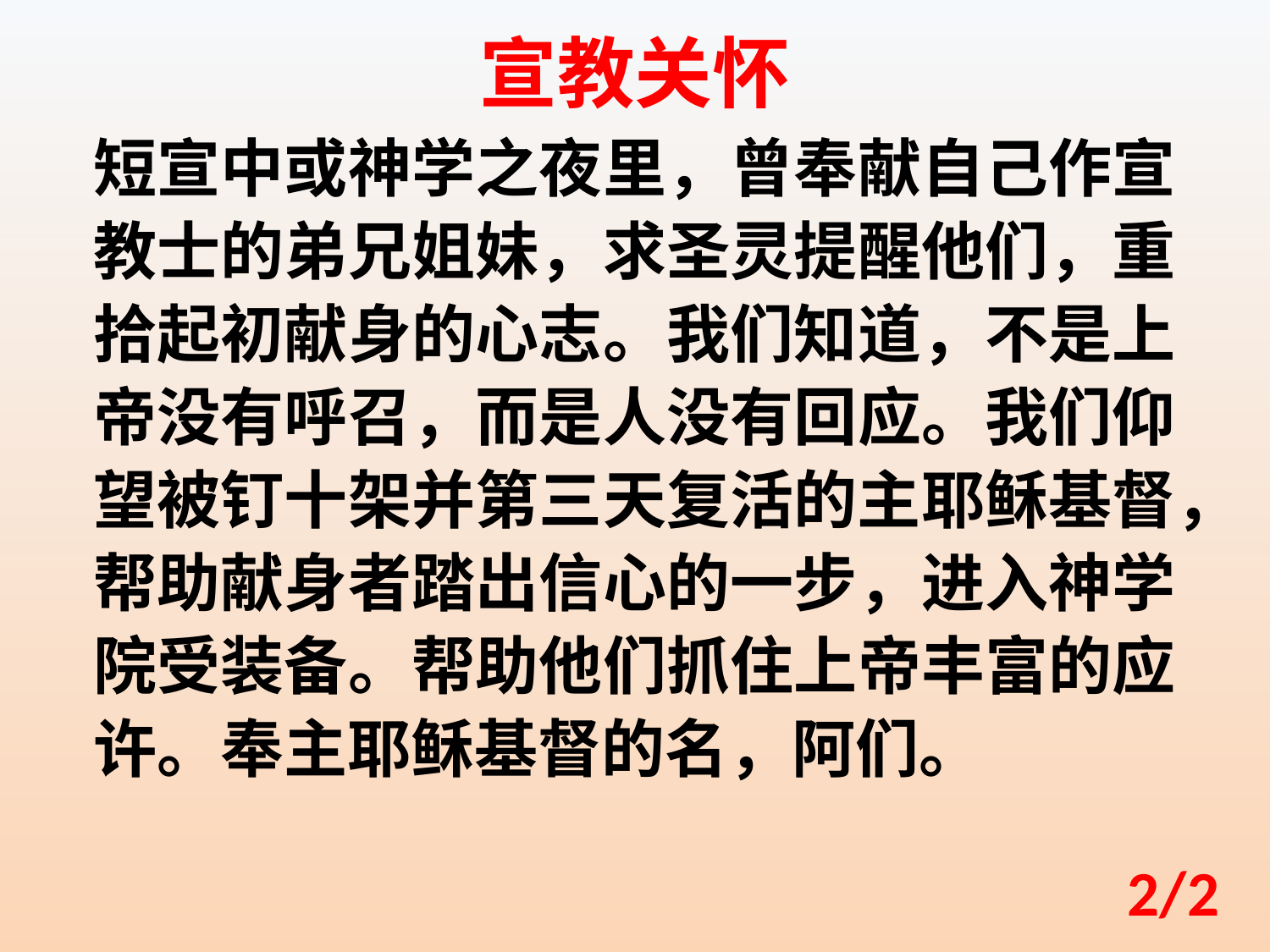

宣教关怀
短宣中或神学之夜里，曾奉献自己作宣教士的弟兄姐妹，求圣灵提醒他们，重拾起初献身的心志。我们知道，不是上帝没有呼召，而是人没有回应。我们仰望被钉十架并第三天复活的主耶稣基督，帮助献身者踏出信心的一步，进入神学院受装备。帮助他们抓住上帝丰富的应许。奉主耶稣基督的名，阿们。
2/2